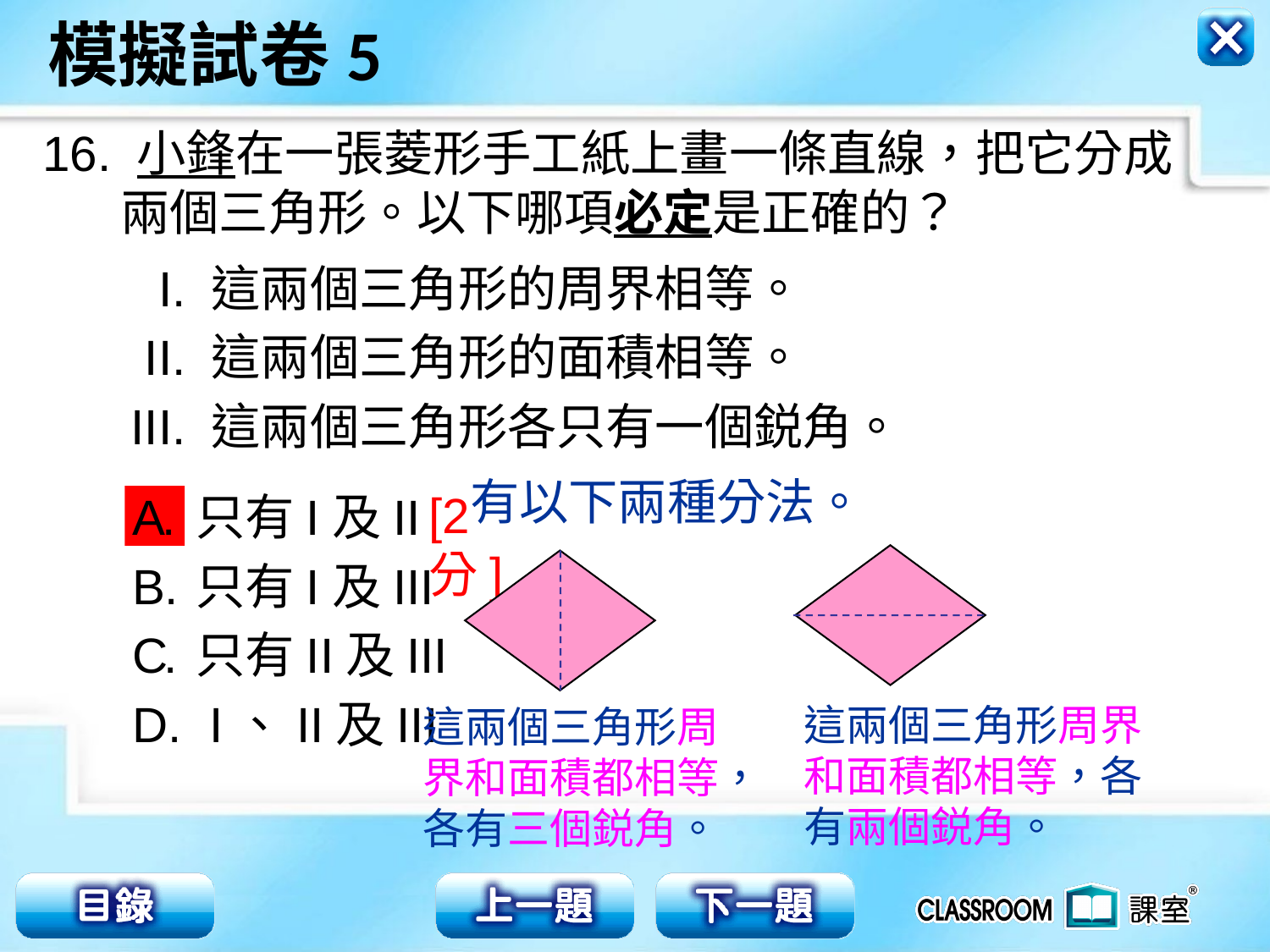

16. 小鋒在一張菱形手工紙上畫一條直線，把它分成
      兩個三角形。以下哪項必定是正確的？
  I. 這兩個三角形的周界相等。
 II. 這兩個三角形的面積相等。
III. 這兩個三角形各只有一個鋭角。
有以下兩種分法。
[2分]

只有I及II
只有I及III
只有II及III
 I、II及III

這兩個三角形周界和面積都相等，各有兩個鋭角。
這兩個三角形周
界和面積都相等，
各有三個鋭角。